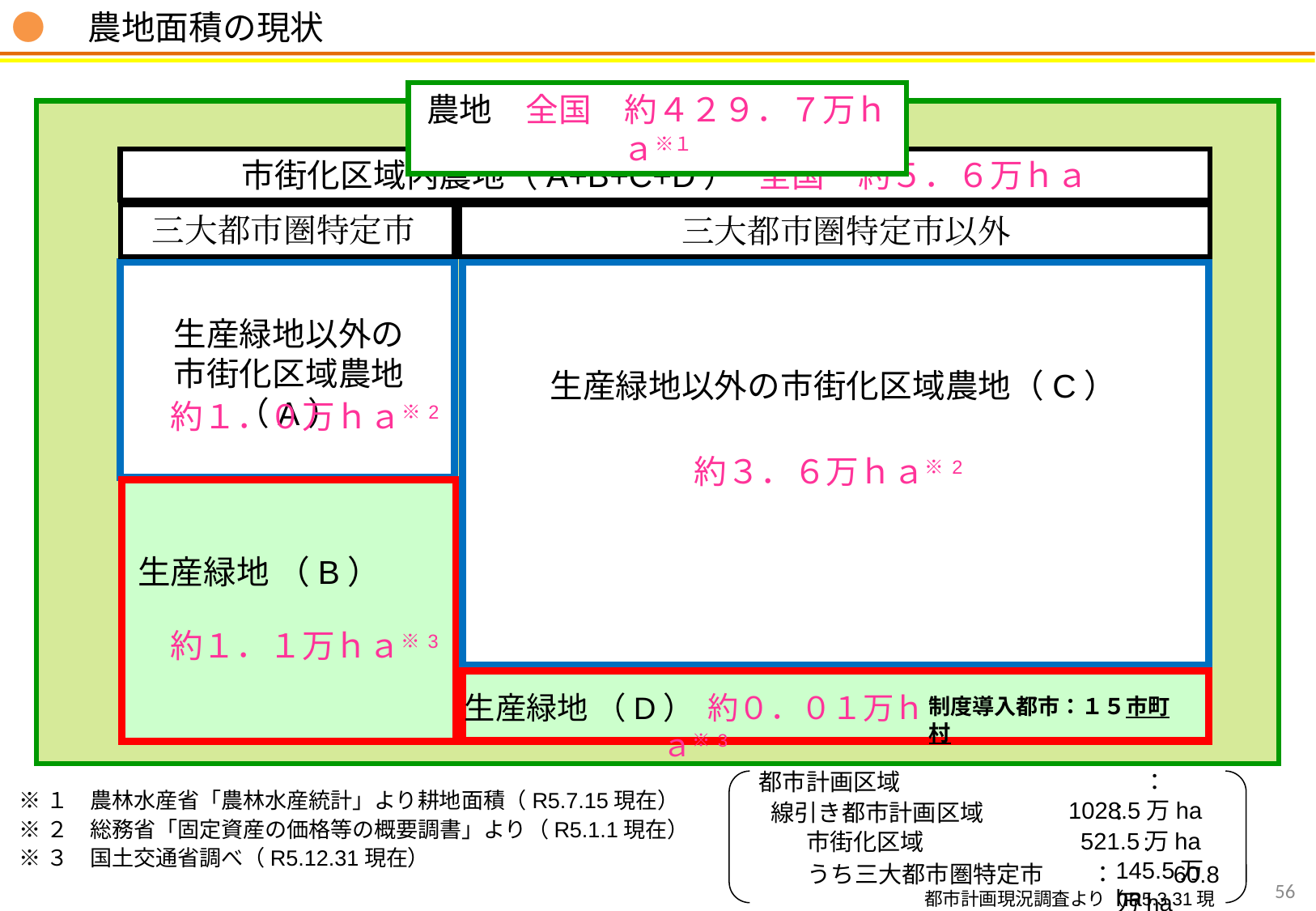

●　農地面積の現状

農地　全国　約４２９．７万ｈａ※１

市街化区域内農地（A+B+C+D）   全国　約５．６万ｈａ
三大都市圏特定市

三大都市圏特定市以外

生産緑地以外の
市街化区域農地（A）
生産緑地以外の市街化区域農地（C）
約１．０万ｈａ※2
約３．６万ｈａ※2

生産緑地 （B）
約１．１万ｈａ※3

生産緑地 （D）  約０．０１万ｈａ※3
制度導入都市：１５市町村
都市計画区域　　 　　　　　　　　：　1028.5万ha

※１　農林水産省「農林水産統計」より耕地面積（R5.7.15現在）
線引き都市計画区域 　　　　　：　  521.5万ha
※２　総務省「固定資産の価格等の概要調書」より（R5.1.1現在）
市街化区域　　　　　　　　　:　　145.5万ha
※３　国土交通省調べ（R5.12.31現在）
うち三大都市圏特定市　　：　　 60.8万ha
56
都市計画現況調査より（R5.3.31現在）